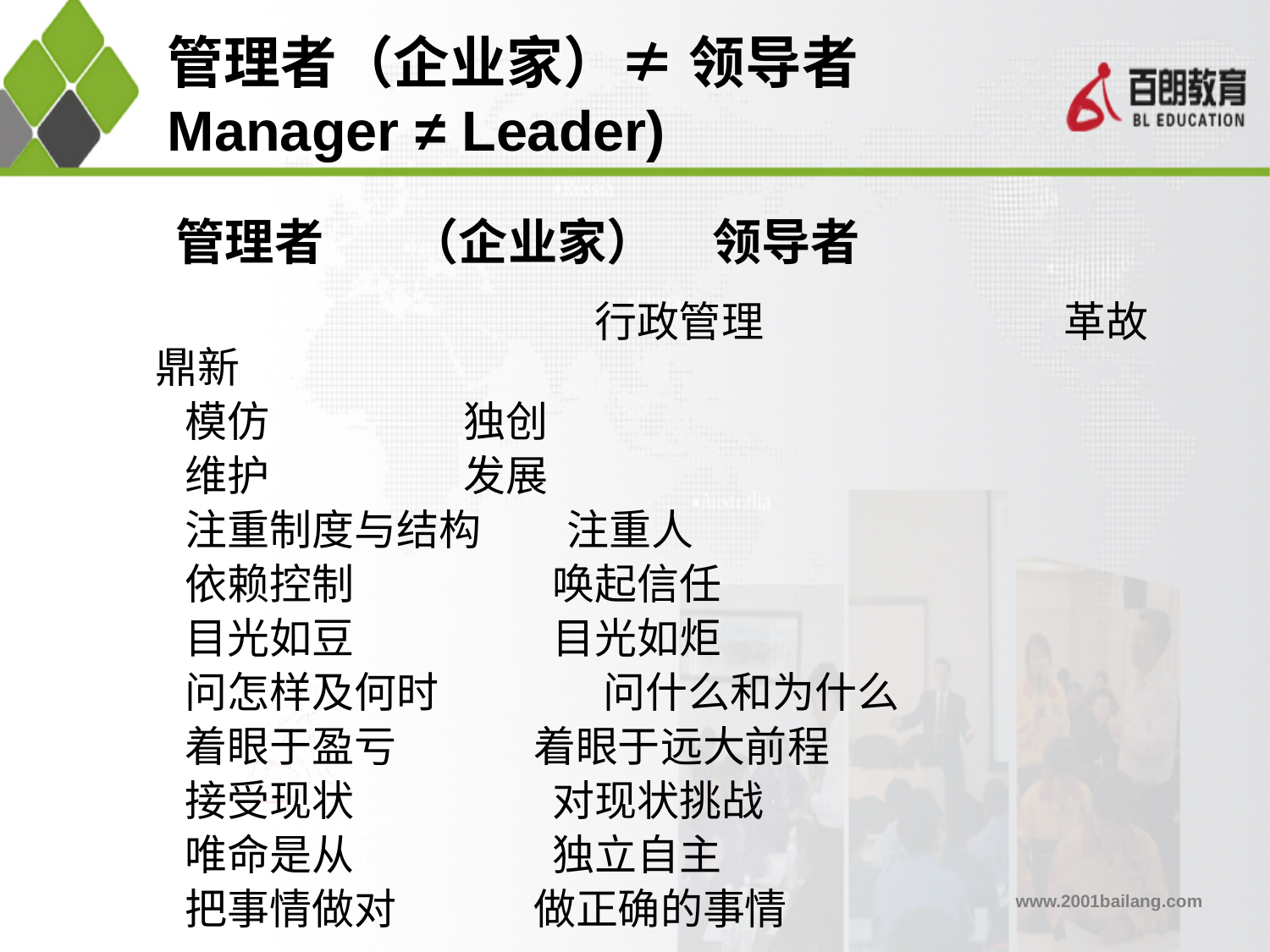

# 管理者（企业家）≠ 领导者 Manager ≠ Leader)
     管理者	（企业家）     领导者
				     行政管理	             		  革故鼎新
       模仿	                   独创
       维护	                   发展
       注重制度与结构         注重人
       依赖控制	               唤起信任
       目光如豆	               目光如炬
       问怎样及何时    	       问什么和为什么
       着眼于盈亏	             着眼于远大前程
       接受现状	               对现状挑战
       唯命是从	               独立自主
       把事情做对	             做正确的事情